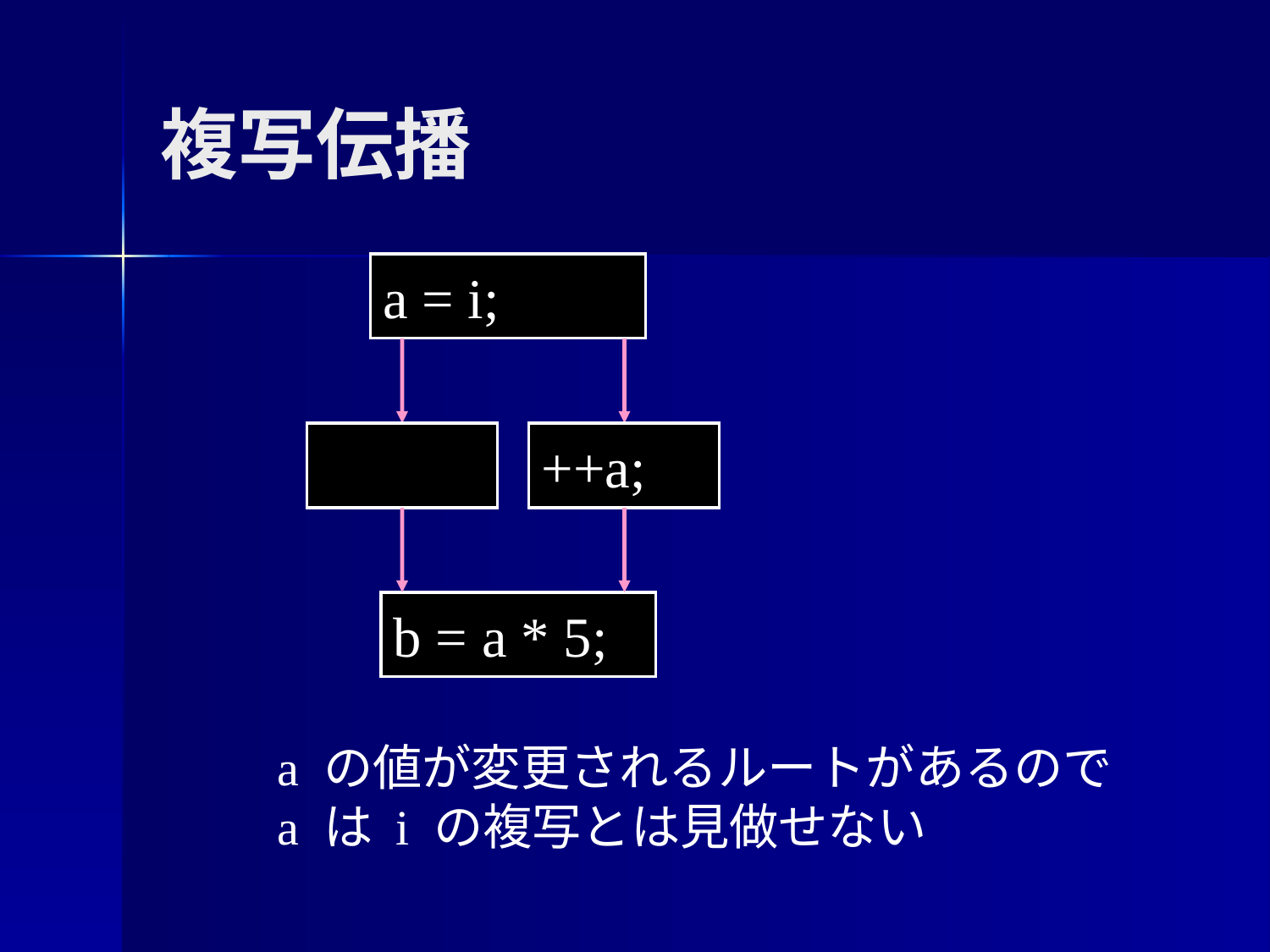

複写伝播
a = i;

++a;

b = a * 5;
a の値が変更されるルートがあるので
a は i の複写とは見做せない